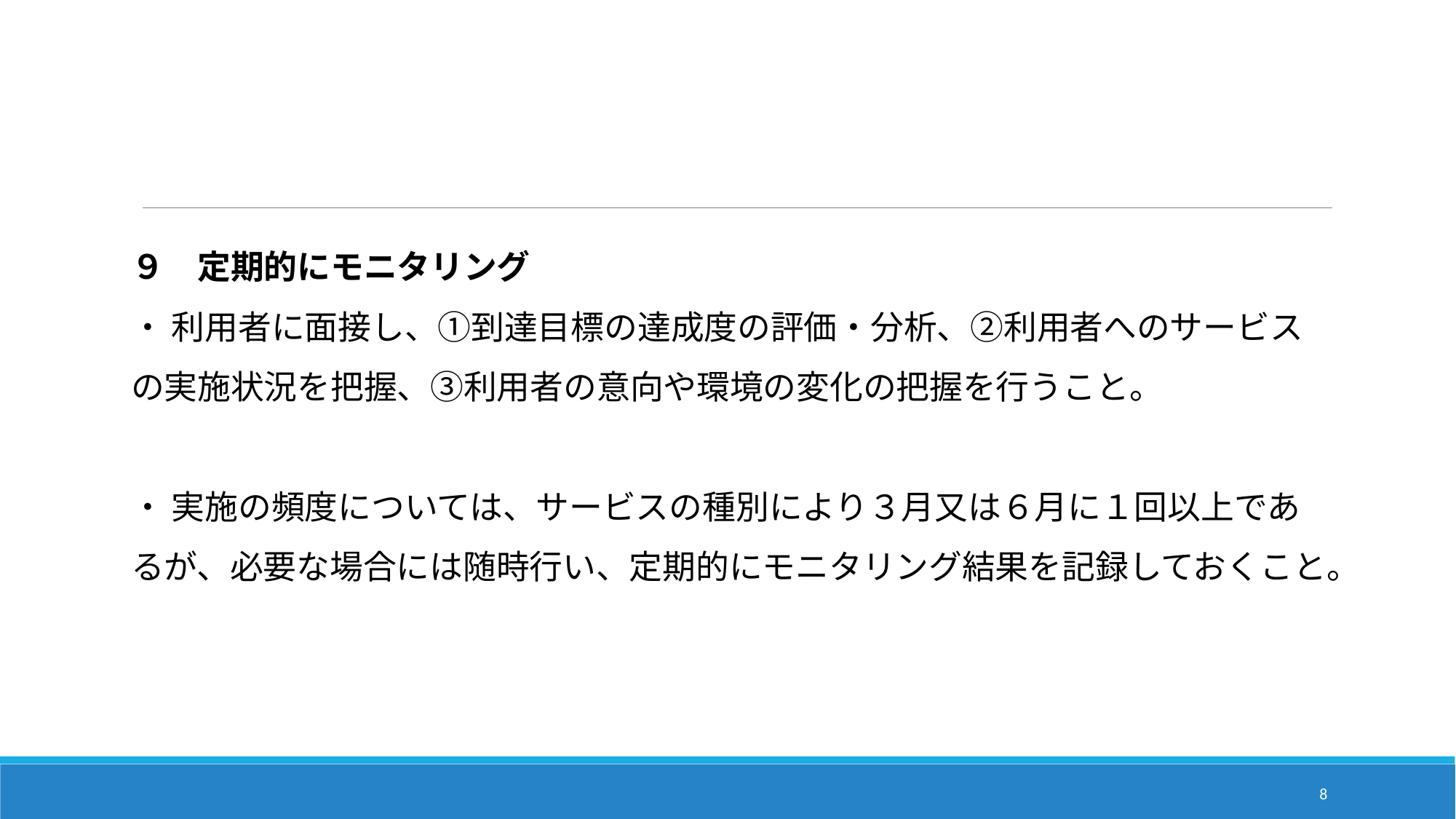

９　定期的にモニタリング
・ 利用者に面接し、①到達目標の達成度の評価・分析、②利用者へのサービスの実施状況を把握、③利用者の意向や環境の変化の把握を行うこと。

・ 実施の頻度については、サービスの種別により３月又は６月に１回以上であるが、必要な場合には随時行い、定期的にモニタリング結果を記録しておくこと。
8